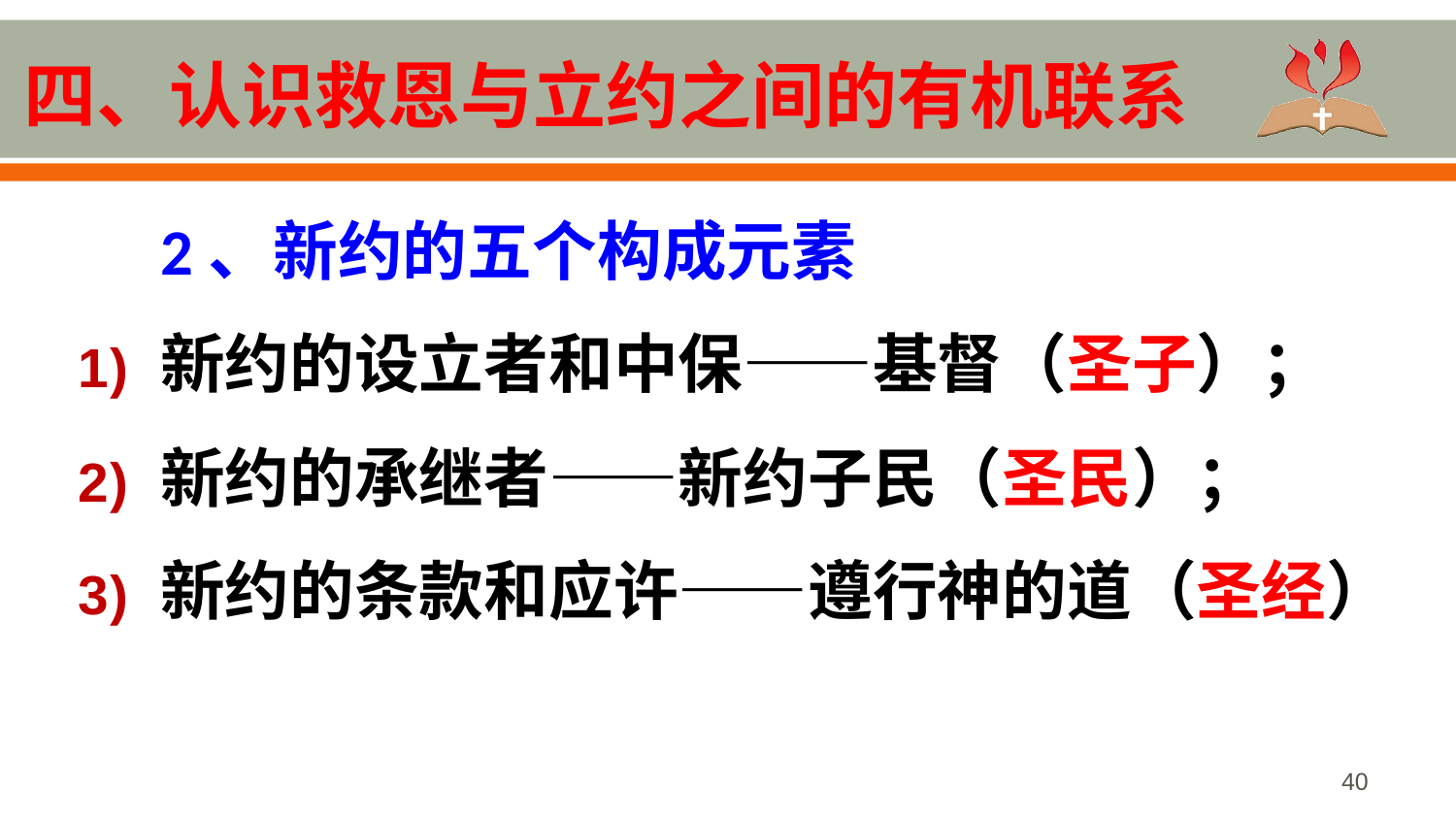

# 四、认识救恩与立约之间的有机联系
	2、新约的五个构成元素
新约的设立者和中保——基督（圣子）；
新约的承继者——新约子民（圣民）；
新约的条款和应许——遵行神的道（圣经）

40